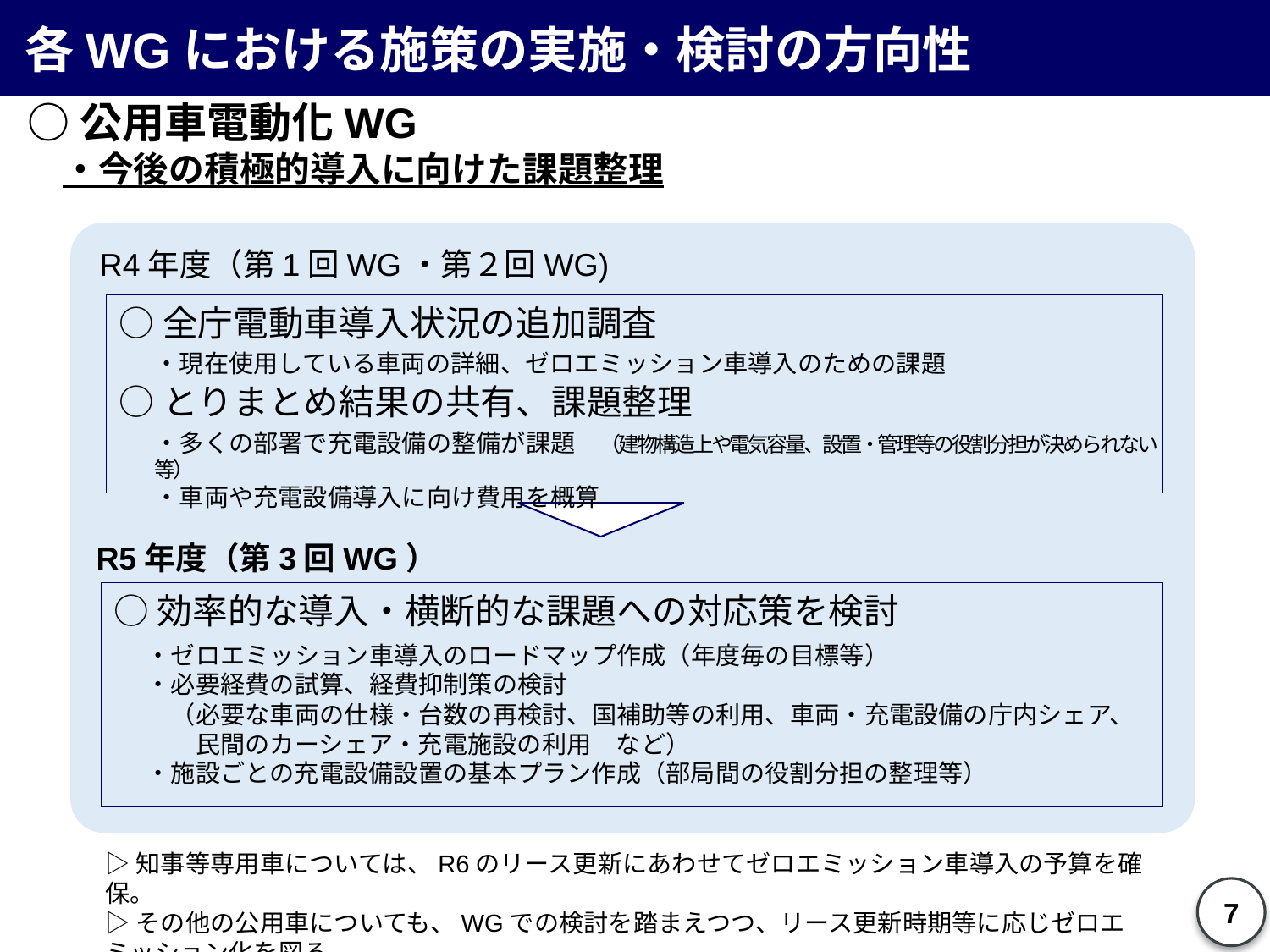

各WGにおける施策の実施・検討の方向性
○公用車電動化WG
　・今後の積極的導入に向けた課題整理

R4年度（第1回WG・第２回WG)
○全庁電動車導入状況の追加調査

○とりまとめ結果の共有、課題整理

・現在使用している車両の詳細、ゼロエミッション車導入のための課題
・多くの部署で充電設備の整備が課題　（建物構造上や電気容量、設置・管理等の役割分担が決められない等）
・車両や充電設備導入に向け費用を概算

R5年度（第3回WG）
○効率的な導入・横断的な課題への対応策を検討

・ゼロエミッション車導入のロードマップ作成（年度毎の目標等）
・必要経費の試算、経費抑制策の検討
　（必要な車両の仕様・台数の再検討、国補助等の利用、車両・充電設備の庁内シェア、
　　民間のカーシェア・充電施設の利用　など）
・施設ごとの充電設備設置の基本プラン作成（部局間の役割分担の整理等）
▷知事等専用車については、R6のリース更新にあわせてゼロエミッション車導入の予算を確保。
▷その他の公用車についても、WGでの検討を踏まえつつ、リース更新時期等に応じゼロエミッション化を図る。
7